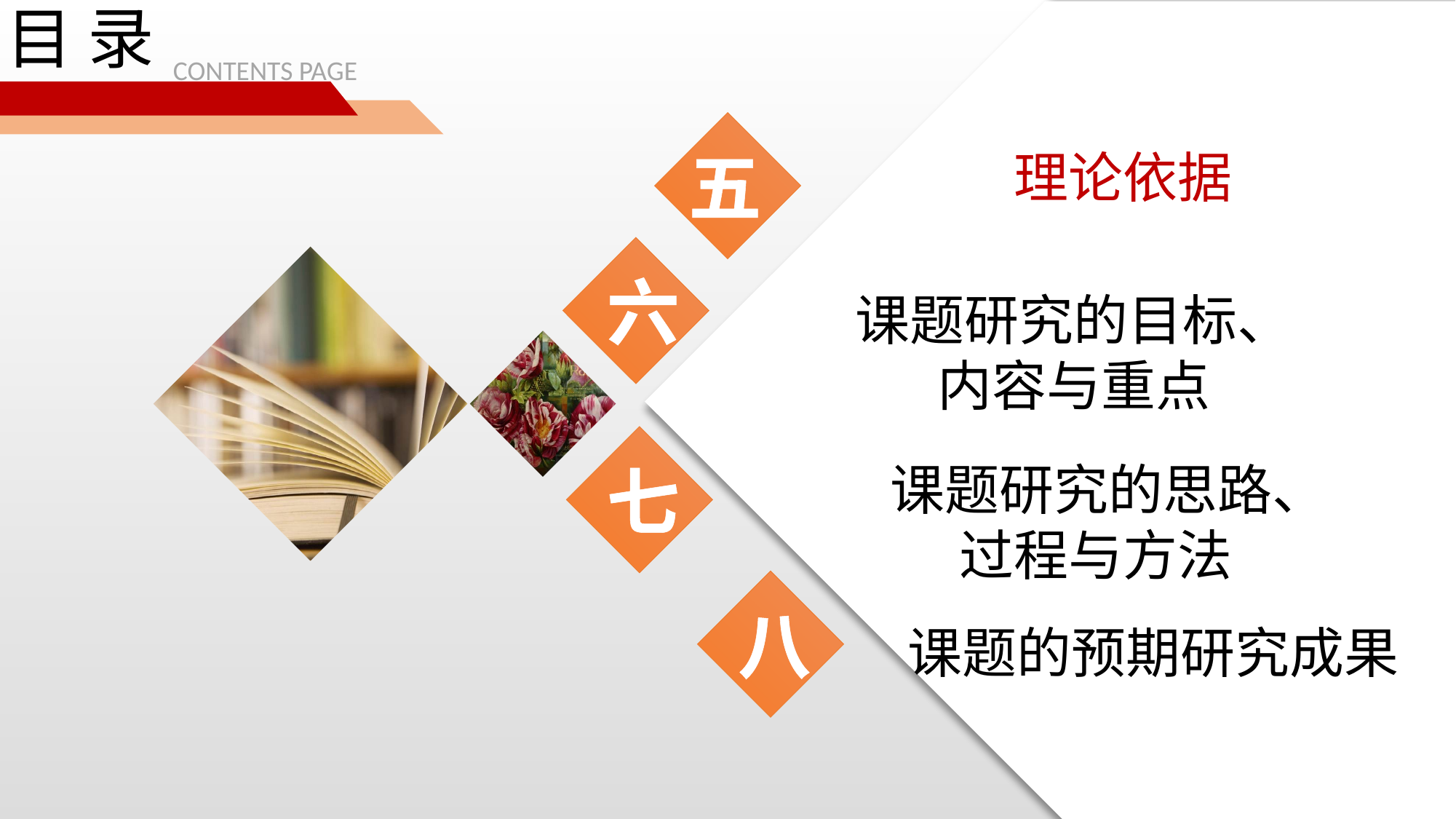

目 录

CONTENTS PAGE

五
理论依据

六
课题研究的目标、
内容与重点

七
 课题研究的思路、
过程与方法

八
课题的预期研究成果